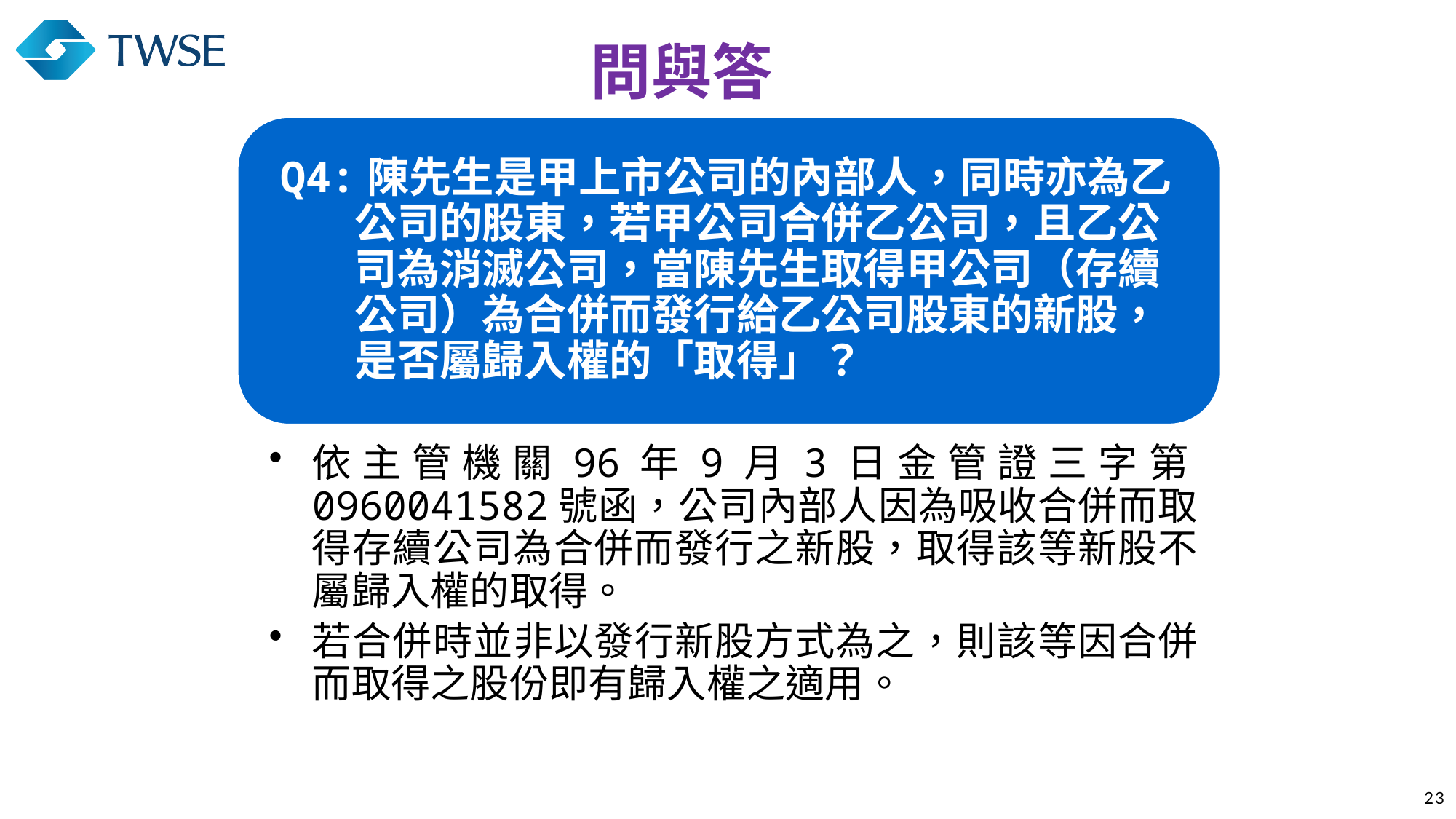

#
 問與答
Q4:陳先生是甲上市公司的內部人，同時亦為乙公司的股東，若甲公司合併乙公司，且乙公司為消滅公司，當陳先生取得甲公司（存續公司）為合併而發行給乙公司股東的新股，是否屬歸入權的「取得」？
依主管機關96年9月3日金管證三字第0960041582號函，公司內部人因為吸收合併而取得存續公司為合併而發行之新股，取得該等新股不屬歸入權的取得。
若合併時並非以發行新股方式為之，則該等因合併而取得之股份即有歸入權之適用。
23